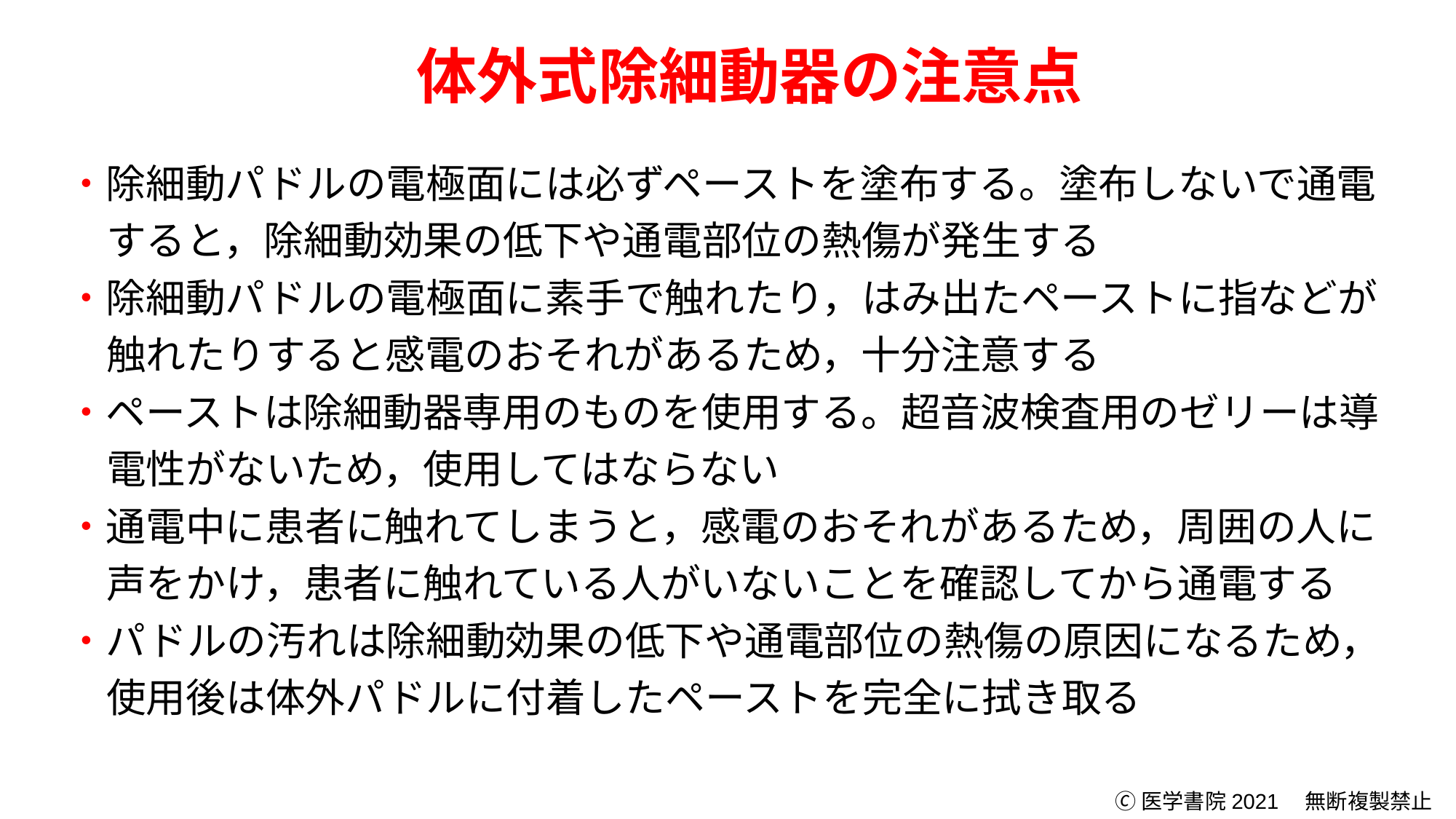

# 体外式除細動器の注意点
・除細動パドルの電極面には必ずペーストを塗布する。塗布しないで通電
　すると，除細動効果の低下や通電部位の熱傷が発生する
・除細動パドルの電極面に素手で触れたり，はみ出たペーストに指などが
　触れたりすると感電のおそれがあるため，十分注意する
・ペーストは除細動器専用のものを使用する。超音波検査用のゼリーは導
　電性がないため，使用してはならない
・通電中に患者に触れてしまうと，感電のおそれがあるため，周囲の人に
　声をかけ，患者に触れている人がいないことを確認してから通電する
・パドルの汚れは除細動効果の低下や通電部位の熱傷の原因になるため，
　使用後は体外パドルに付着したペーストを完全に拭き取る
🄫医学書院2021　無断複製禁止